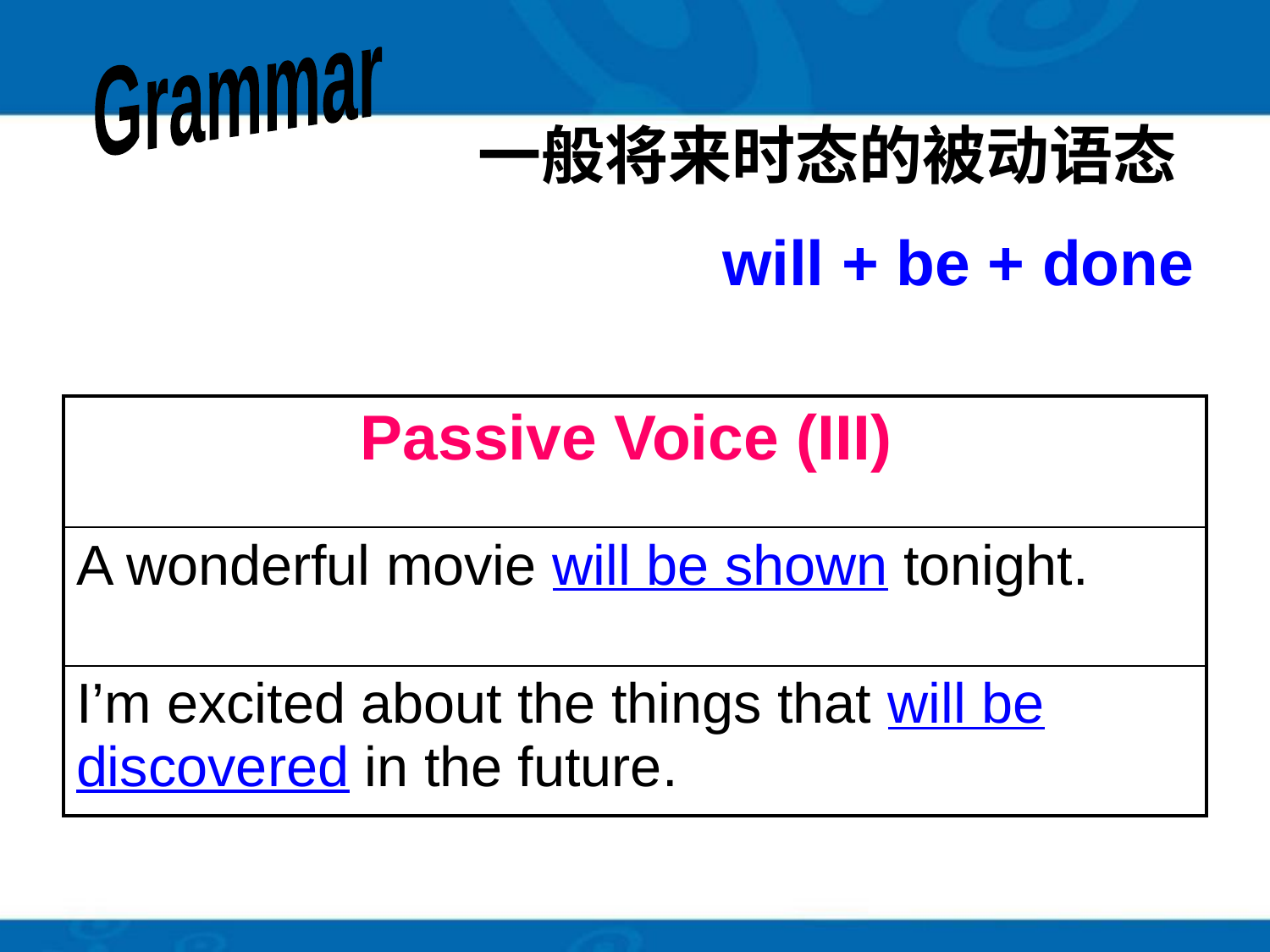

Grammar
# 一般将来时态的被动语态
  will + be + done

| Passive Voice (III) |
| --- |
| A wonderful movie will be shown tonight. |
| I’m excited about the things that will be discovered in the future. |